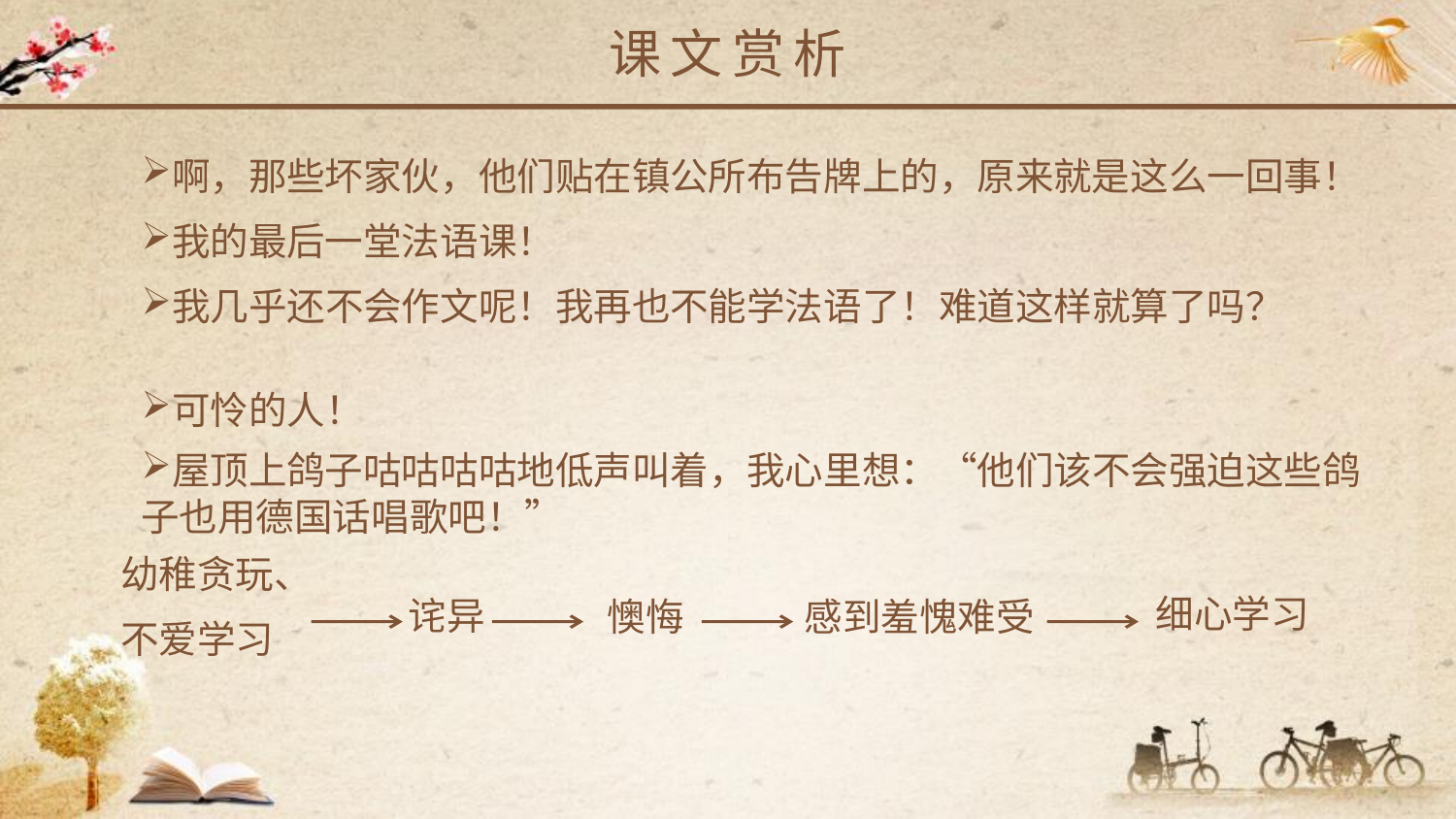

课文赏析

啊，那些坏家伙，他们贴在镇公所布告牌上的，原来就是这么一回事！
我的最后一堂法语课！
我几乎还不会作文呢！我再也不能学法语了！难道这样就算了吗？
可怜的人！
屋顶上鸽子咕咕咕咕地低声叫着，我心里想：“他们该不会强迫这些鸽子也用德国话唱歌吧！”
幼稚贪玩、
不爱学习
细心学习
诧异
懊悔
感到羞愧难受